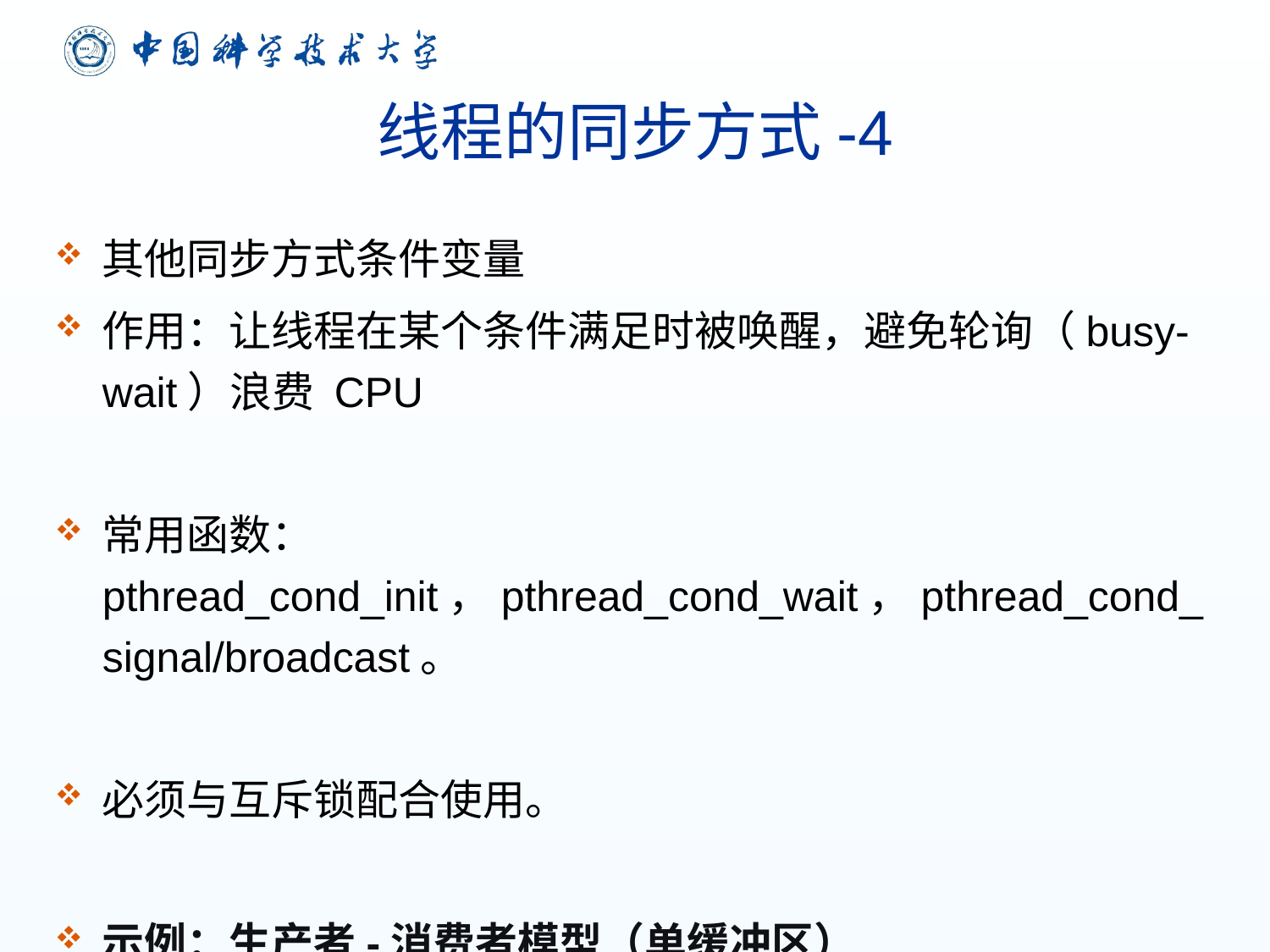

# 线程的同步方式-4
其他同步方式条件变量
作用：让线程在某个条件满足时被唤醒，避免轮询（busy-wait）浪费 CPU

常用函数：pthread_cond_init，pthread_cond_wait，pthread_cond_signal/broadcast。

必须与互斥锁配合使用。

示例：生产者-消费者模型（单缓冲区）